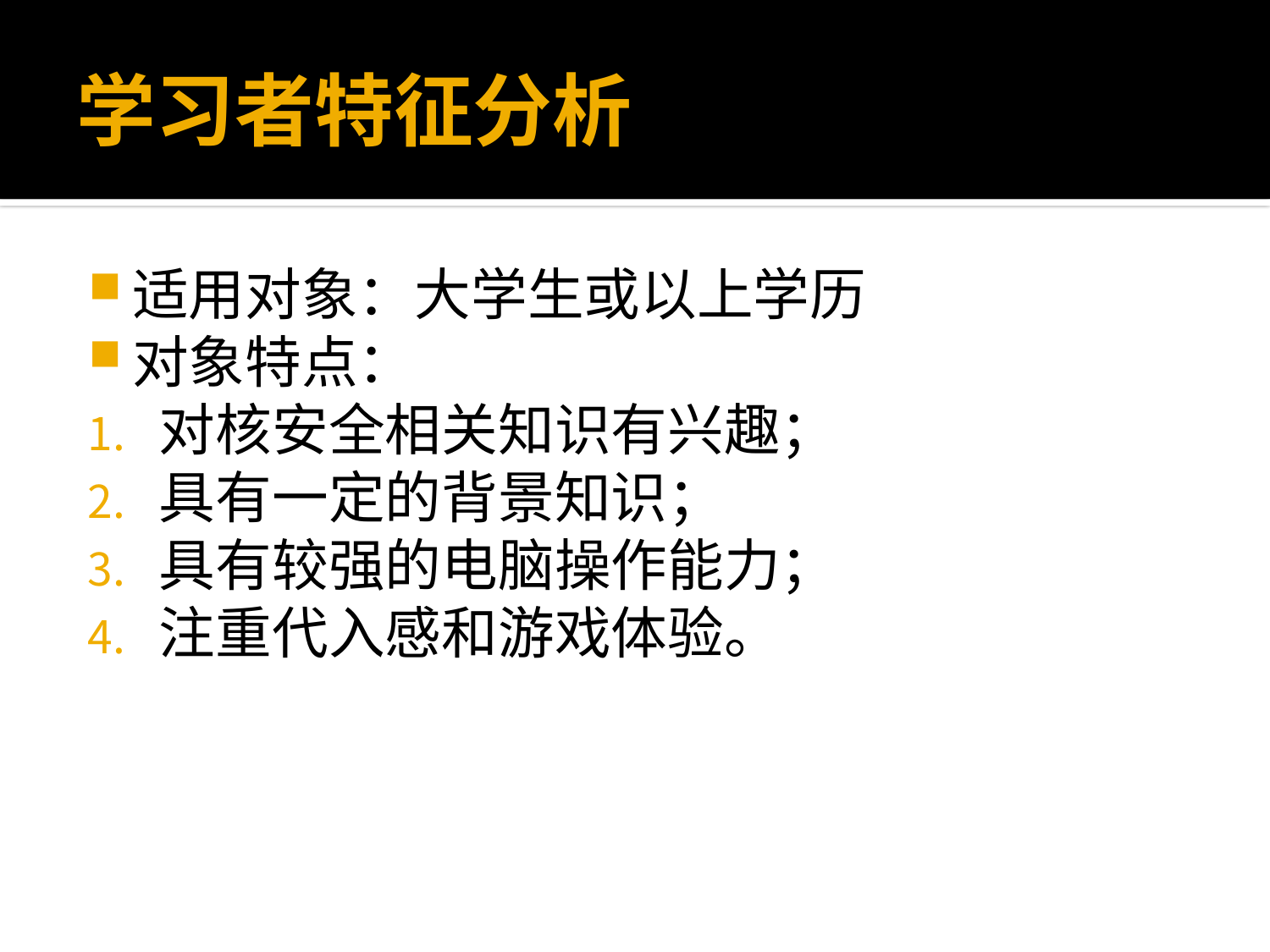

# 学习者特征分析
适用对象：大学生或以上学历
对象特点：
对核安全相关知识有兴趣；
具有一定的背景知识；
具有较强的电脑操作能力；
注重代入感和游戏体验。